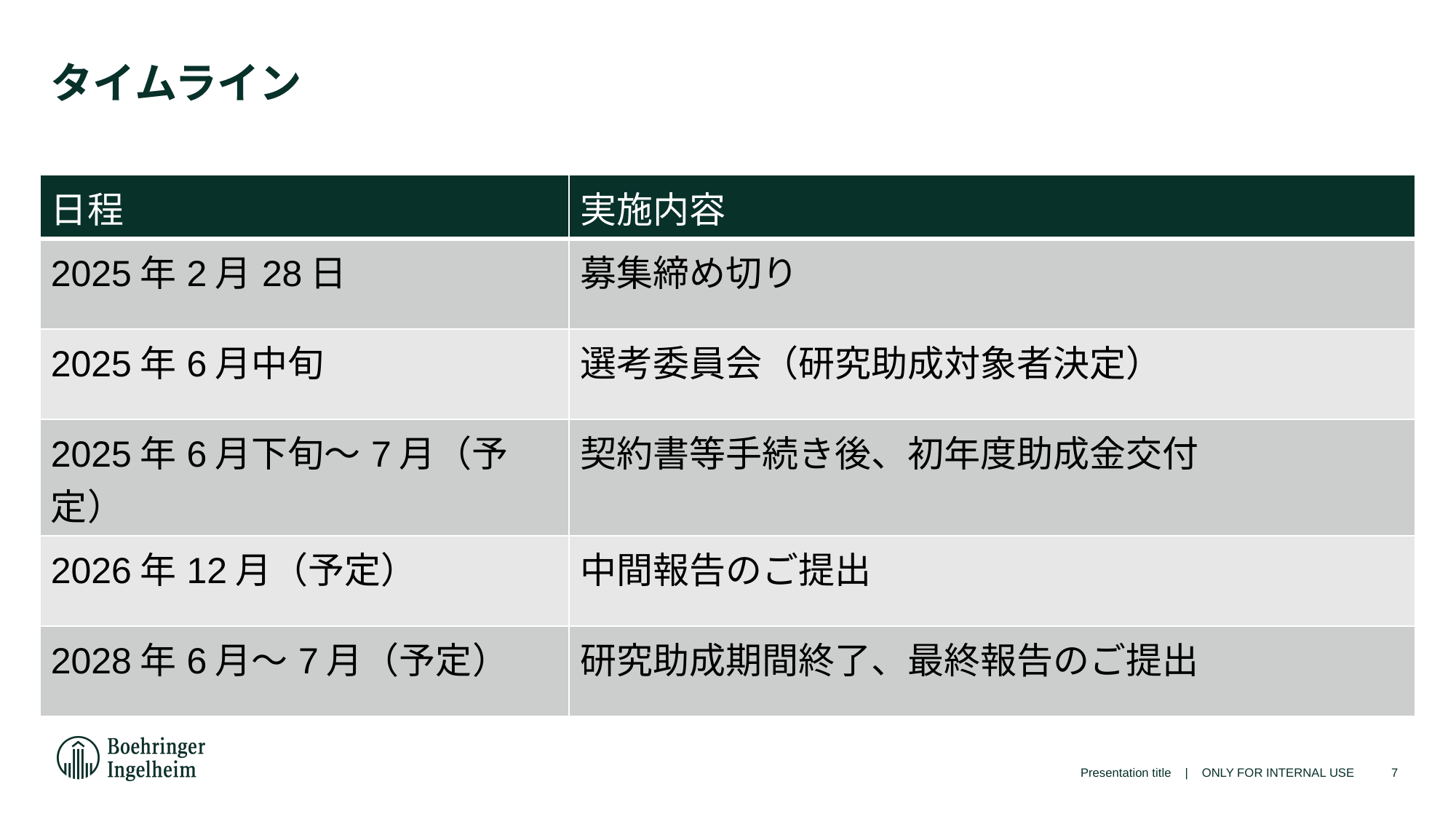

タイムライン
| 日程 | 実施内容 |
| --- | --- |
| 2025年2月28日 | 募集締め切り |
| 2025年6月中旬 | 選考委員会（研究助成対象者決定） |
| 2025年6月下旬～7月（予定） | 契約書等手続き後、初年度助成金交付 |
| 2026年12月（予定） | 中間報告のご提出 |
| 2028年6月～7月（予定） | 研究助成期間終了、最終報告のご提出 |
Presentation title    |    ONLY FOR INTERNAL USE
7